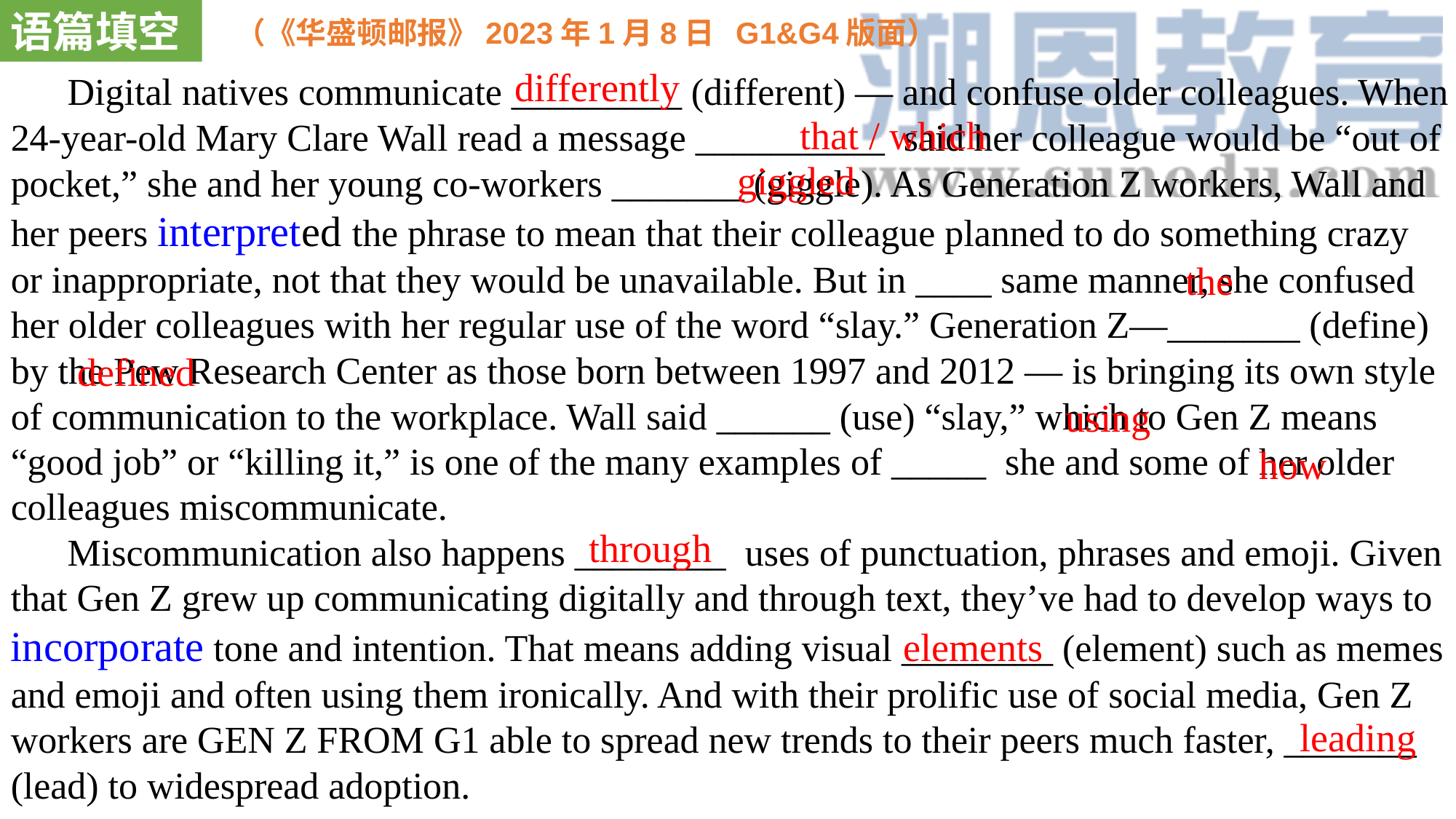

语篇填空
（《华盛顿邮报》2023年1月8日  G1&G4版面）
      Digital natives communicate _________ (different) — and confuse older colleagues. When 24-year-old Mary Clare Wall read a message __________  said her colleague would be “out of pocket,” she and her young co-workers _______ (giggle). As Generation Z workers, Wall and her peers interpreted the phrase to mean that their colleague planned to do something crazy or inappropriate, not that they would be unavailable. But in ____ same manner, she confused her older colleagues with her regular use of the word “slay.” Generation Z—_______ (define) by the Pew Research Center as those born between 1997 and 2012 — is bringing its own style of communication to the workplace. Wall said ______ (use) “slay,” which to Gen Z means “good job” or “killing it,” is one of the many examples of _____  she and some of her older colleagues miscommunicate.
      Miscommunication also happens ________  uses of punctuation, phrases and emoji. Given that Gen Z grew up communicating digitally and through text, they’ve had to develop ways to incorporate tone and intention. That means adding visual ________ (element) such as memes and emoji and often using them ironically. And with their prolific use of social media, Gen Z workers are GEN Z FROM G1 able to spread new trends to their peers much faster, _______ (lead) to widespread adoption.
differently
 that / which
giggled
the
defined
using
how
through
elements
leading